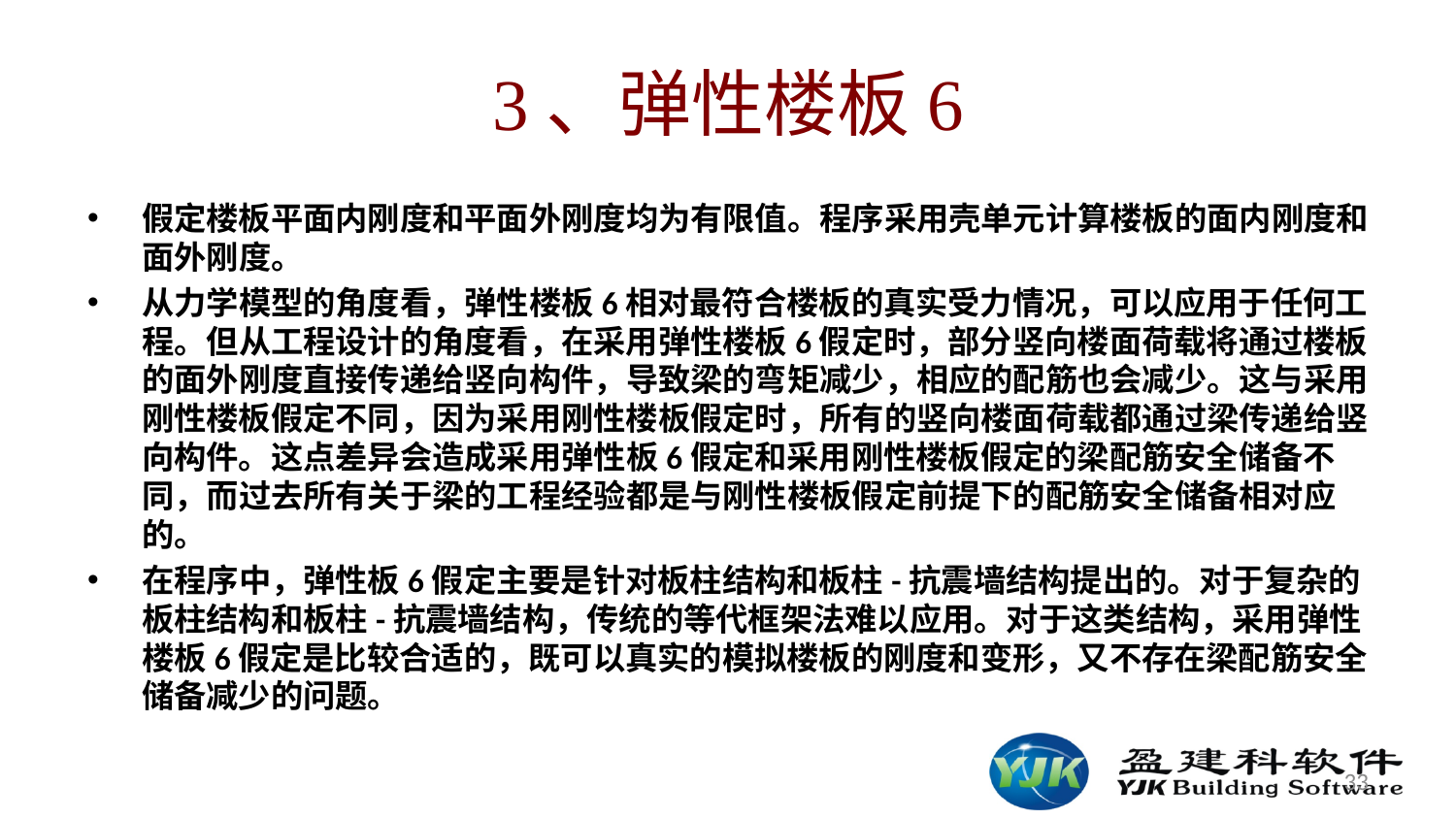

# 3、弹性楼板6
假定楼板平面内刚度和平面外刚度均为有限值。程序采用壳单元计算楼板的面内刚度和面外刚度。
从力学模型的角度看，弹性楼板6相对最符合楼板的真实受力情况，可以应用于任何工程。但从工程设计的角度看，在采用弹性楼板6假定时，部分竖向楼面荷载将通过楼板的面外刚度直接传递给竖向构件，导致梁的弯矩减少，相应的配筋也会减少。这与采用刚性楼板假定不同，因为采用刚性楼板假定时，所有的竖向楼面荷载都通过梁传递给竖向构件。这点差异会造成采用弹性板6假定和采用刚性楼板假定的梁配筋安全储备不同，而过去所有关于梁的工程经验都是与刚性楼板假定前提下的配筋安全储备相对应的。
在程序中，弹性板6假定主要是针对板柱结构和板柱-抗震墙结构提出的。对于复杂的板柱结构和板柱-抗震墙结构，传统的等代框架法难以应用。对于这类结构，采用弹性楼板6假定是比较合适的，既可以真实的模拟楼板的刚度和变形，又不存在梁配筋安全储备减少的问题。

33